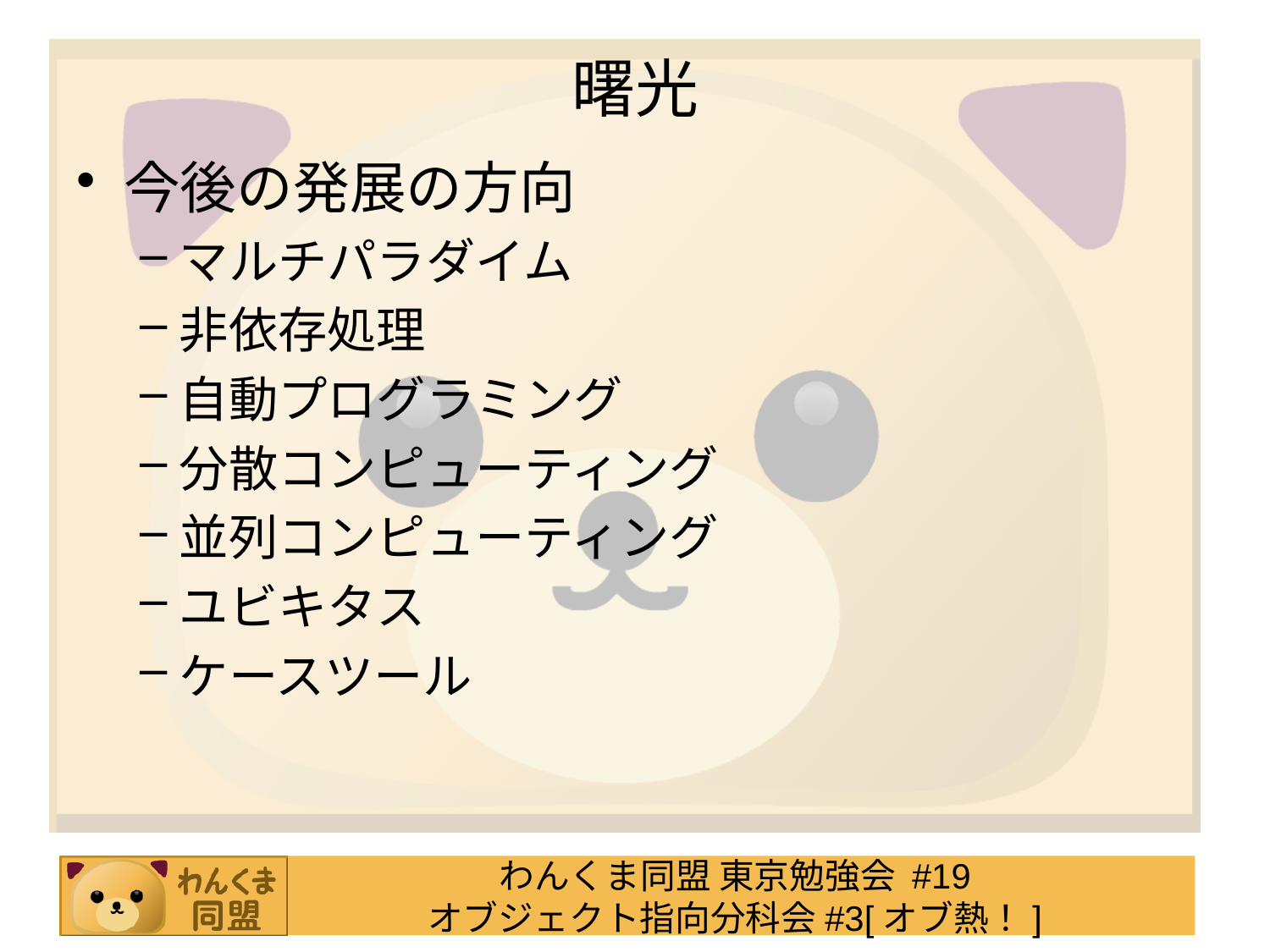

# 曙光
今後の発展の方向
マルチパラダイム
非依存処理
自動プログラミング
分散コンピューティング
並列コンピューティング
ユビキタス
ケースツール